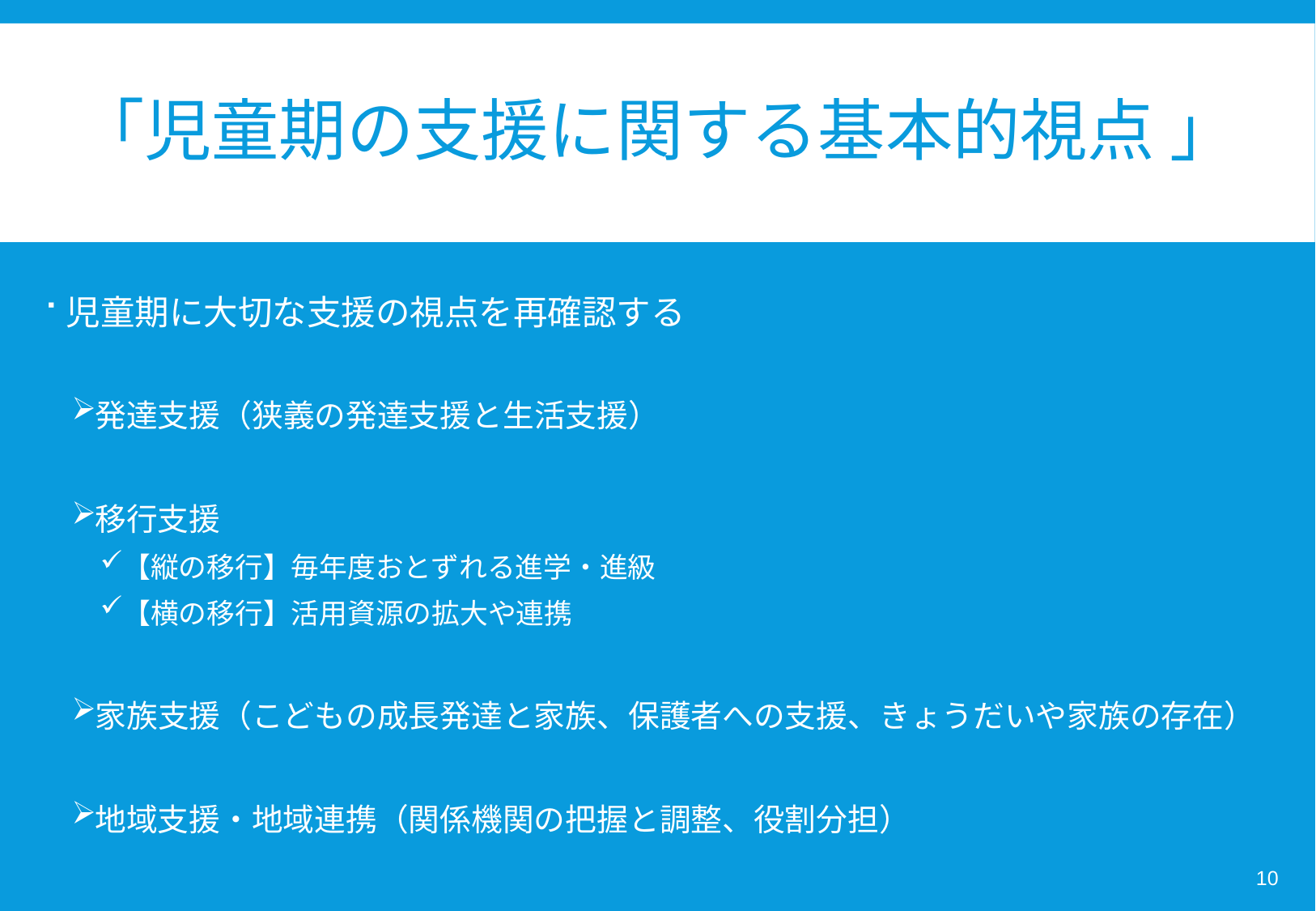

# 「児童期の支援に関する基本的視点 」
児童期に大切な支援の視点を再確認する

発達支援（狭義の発達支援と生活支援）

移行支援
【縦の移行】毎年度おとずれる進学・進級
【横の移行】活用資源の拡大や連携

家族支援（こどもの成長発達と家族、保護者への支援、きょうだいや家族の存在）

地域支援・地域連携（関係機関の把握と調整、役割分担）
10